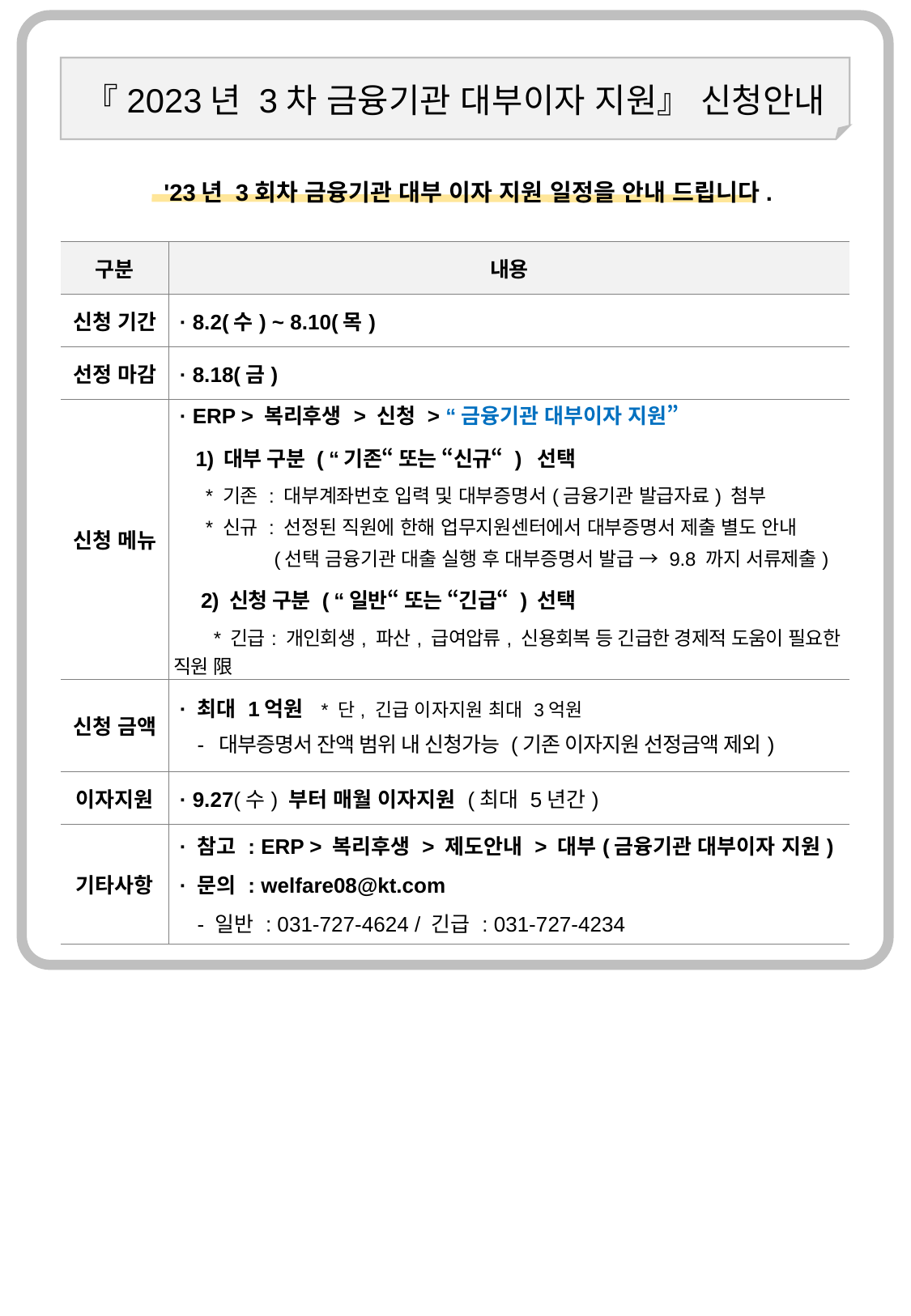

『2023년 3차 금융기관 대부이자 지원』 신청안내
'23년 3회차 금융기관 대부 이자 지원 일정을 안내 드립니다.
| 구분 | 내용 |
| --- | --- |
| 신청 기간 | · 8.2(수) ~ 8.10(목) |
| 선정 마감 | · 8.18(금) |
| 신청 메뉴 | · ERP > 복리후생 > 신청 > “금융기관 대부이자 지원” 1) 대부 구분 ( “기존“ 또는 “신규“ ) 선택 \* 기존 : 대부계좌번호 입력 및 대부증명서(금융기관 발급자료) 첨부 \* 신규 : 선정된 직원에 한해 업무지원센터에서 대부증명서 제출 별도 안내 (선택 금융기관 대출 실행 후 대부증명서 발급 → 9.8 까지 서류제출) 2) 신청 구분 ( “일반“ 또는 “긴급“ ) 선택 \* 긴급: 개인회생, 파산, 급여압류, 신용회복 등 긴급한 경제적 도움이 필요한 직원 限 |
| 신청 금액 | · 최대 1억원 \* 단, 긴급 이자지원 최대 3억원 - 대부증명서 잔액 범위 내 신청가능 (기존 이자지원 선정금액 제외) |
| 이자지원 | · 9.27(수) 부터 매월 이자지원 (최대 5년간) |
| 기타사항 | · 참고 : ERP > 복리후생 > 제도안내 > 대부(금융기관 대부이자 지원) · 문의 : welfare08@kt.com - 일반 : 031-727-4624 / 긴급 : 031-727-4234 |